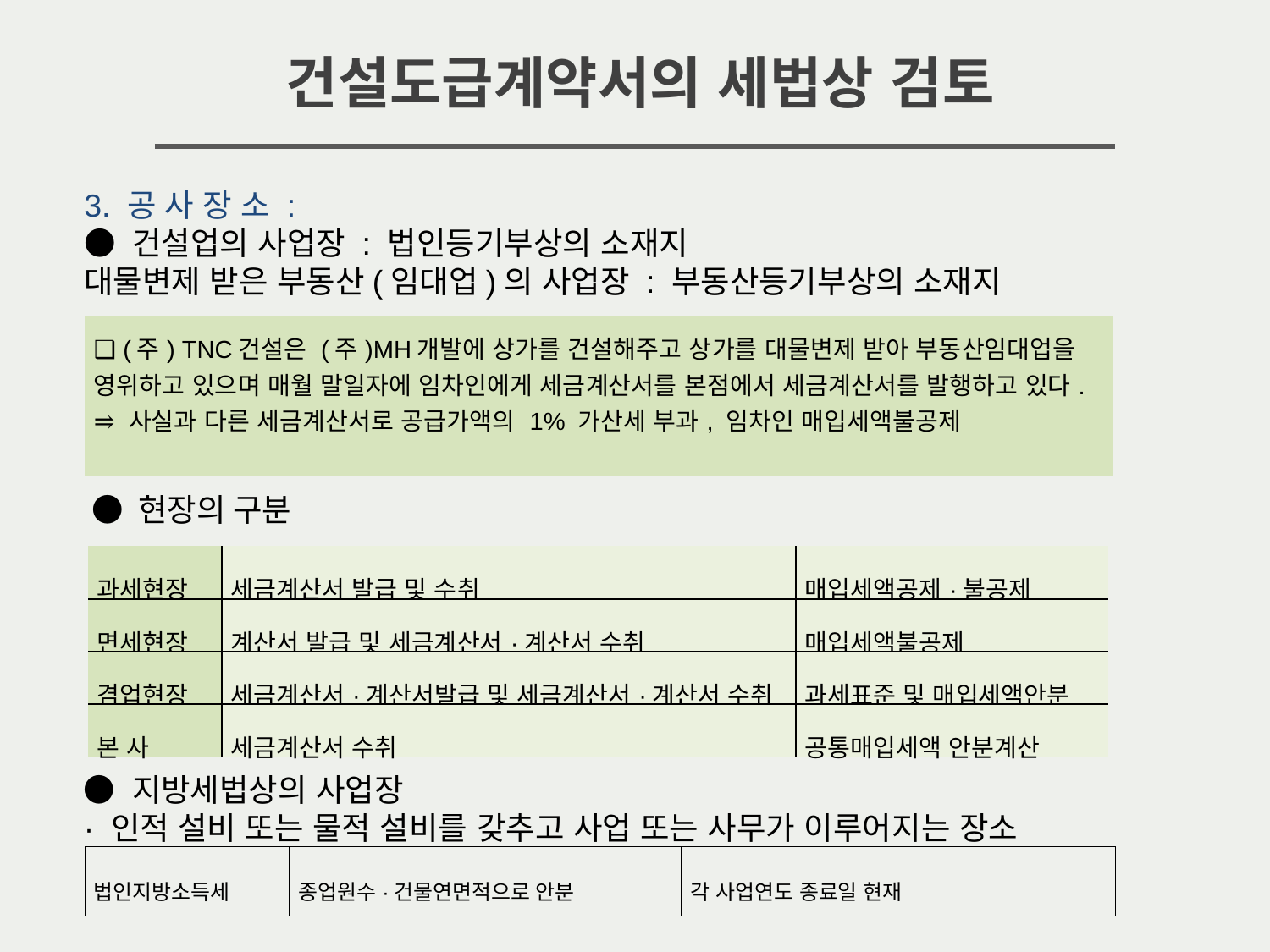

건설도급계약서의 세법상 검토

3. 공 사 장 소 :
● 건설업의 사업장 : 법인등기부상의 소재지
대물변제 받은 부동산(임대업)의 사업장 : 부동산등기부상의 소재지

| ❑ (주) TNC건설은 (주)MH개발에 상가를 건설해주고 상가를 대물변제 받아 부동산임대업을 영위하고 있으며 매월 말일자에 임차인에게 세금계산서를 본점에서 세금계산서를 발행하고 있다. ⥤ 사실과 다른 세금계산서로 공급가액의 1% 가산세 부과, 임차인 매입세액불공제 |
| --- |

● 현장의 구분
| 과세현장 | 세금계산서 발급 및 수취 | 매입세액공제·불공제 |
| --- | --- | --- |
| 면세현장 | 계산서 발급 및 세금계산서·계산서 수취 | 매입세액불공제 |
| 겸업현장 | 세금계산서·계산서발급 및 세금계산서·계산서 수취 | 과세표준 및 매입세액안분 |
| 본 사 | 세금계산서 수취 | 공통매입세액 안분계산 |

● 지방세법상의 사업장
· 인적 설비 또는 물적 설비를 갖추고 사업 또는 사무가 이루어지는 장소
| 법인지방소득세 | 종업원수·건물연면적으로 안분 | 각 사업연도 종료일 현재 |
| --- | --- | --- |